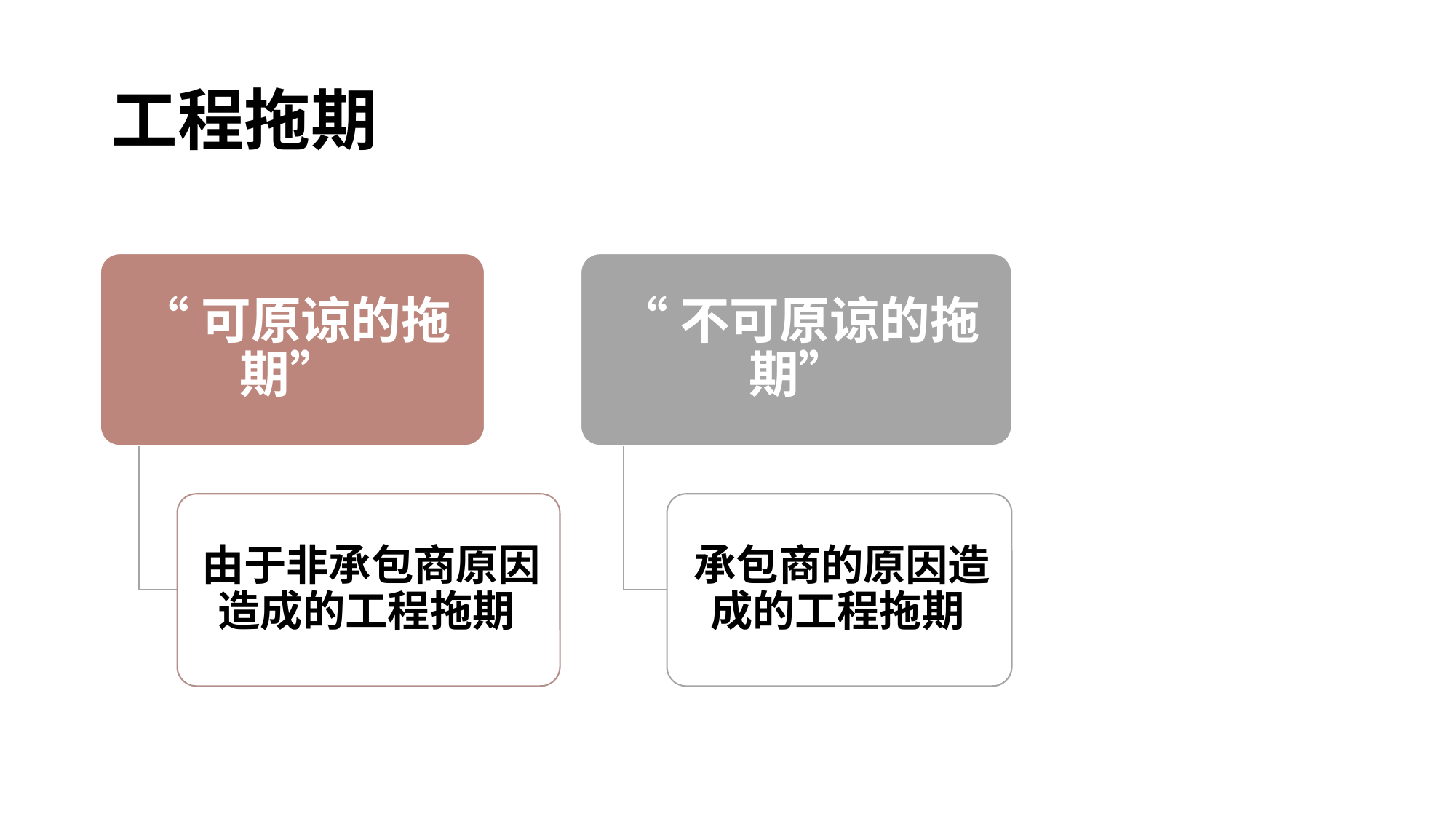

# 工程拖期
“可原谅的拖期”
由于非承包商原因造成的工程拖期
“不可原谅的拖期”
承包商的原因造成的工程拖期